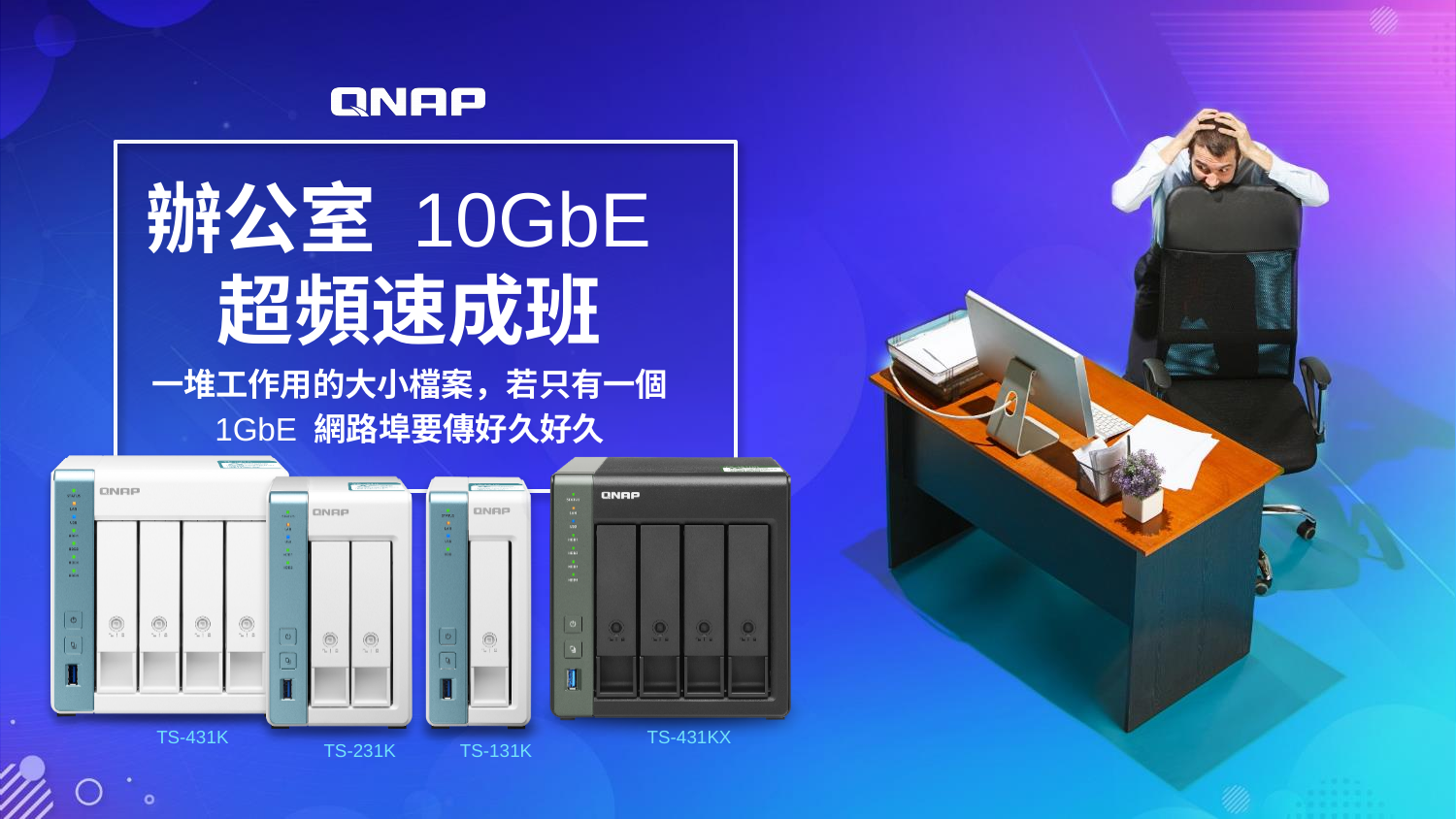

# 辦公室 10GbE 超頻速成班
一堆工作用的大小檔案，若只有一個 1GbE 網路埠要傳好久好久